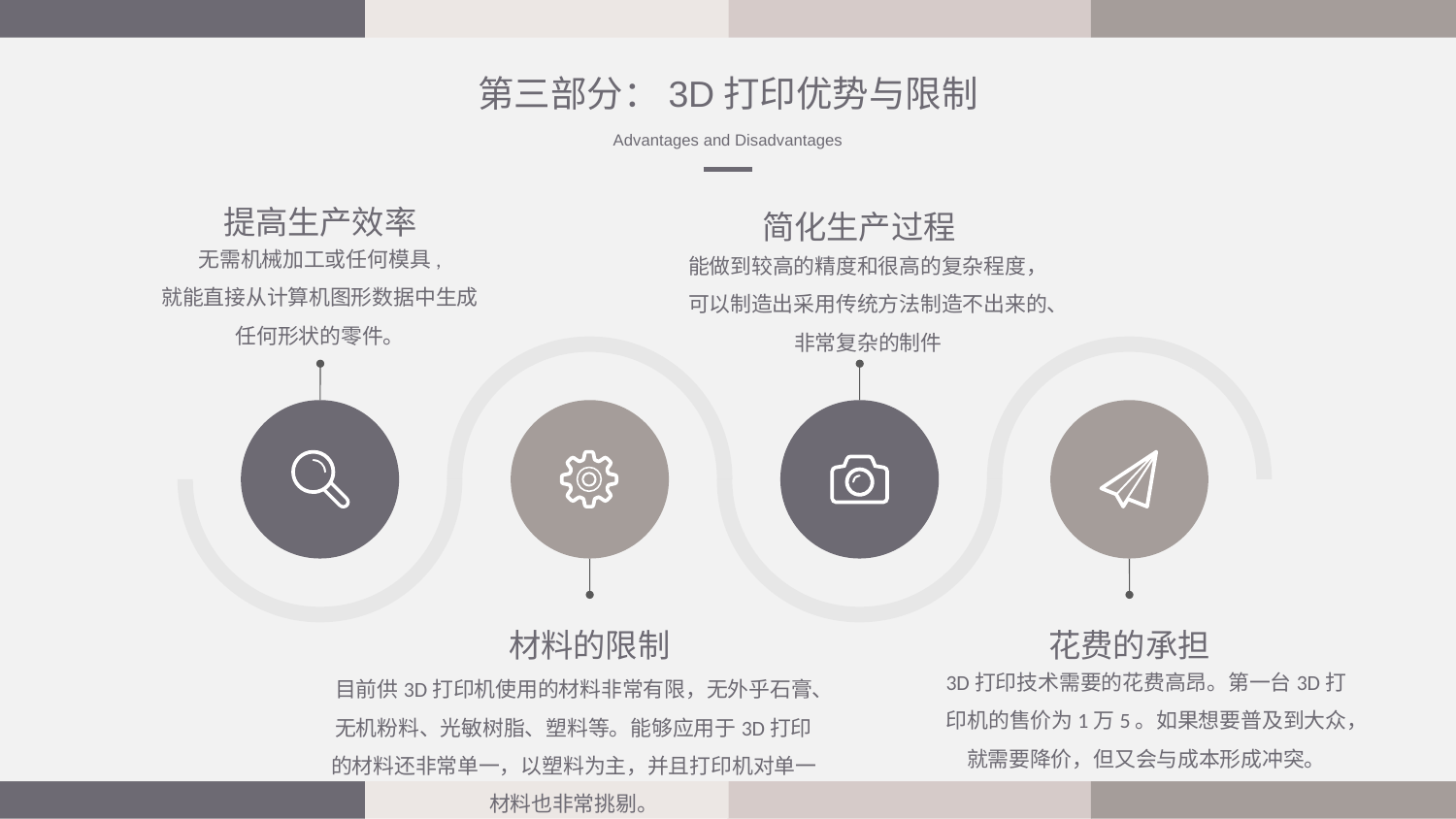

第三部分：3D打印优势与限制
Advantages and Disadvantages
提高生产效率
简化生产过程
无需机械加工或任何模具,
就能直接从计算机图形数据中生成任何形状的零件。
能做到较高的精度和很高的复杂程度，可以制造出采用传统方法制造不出来的、非常复杂的制件

材料的限制
花费的承担
3D打印技术需要的花费高昂。第一台3D打印机的售价为1万5。如果想要普及到大众，就需要降价，但又会与成本形成冲突。
目前供3D打印机使用的材料非常有限，无外乎石膏、无机粉料、光敏树脂、塑料等。能够应用于3D打印的材料还非常单一，以塑料为主，并且打印机对单一材料也非常挑剔。